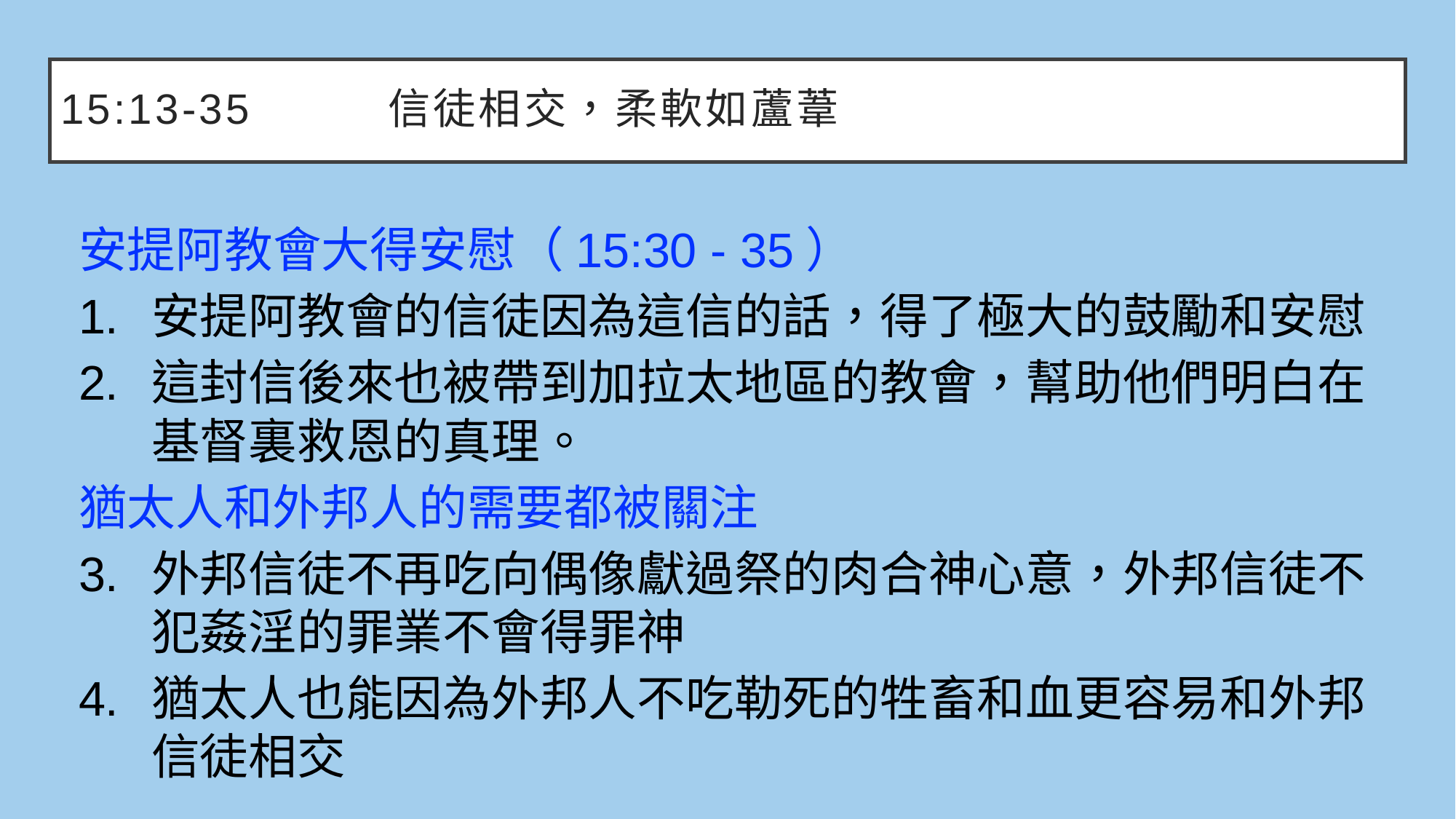

# 15:13-35		信徒相交，柔軟如蘆葦
安提阿教會大得安慰（15:30 - 35）
安提阿教會的信徒因為這信的話，得了極大的鼓勵和安慰
這封信後來也被帶到加拉太地區的教會，幫助他們明白在基督裏救恩的真理。
猶太人和外邦人的需要都被關注
外邦信徒不再吃向偶像獻過祭的肉合神心意，外邦信徒不犯姦淫的罪業不會得罪神
猶太人也能因為外邦人不吃勒死的牲畜和血更容易和外邦信徒相交